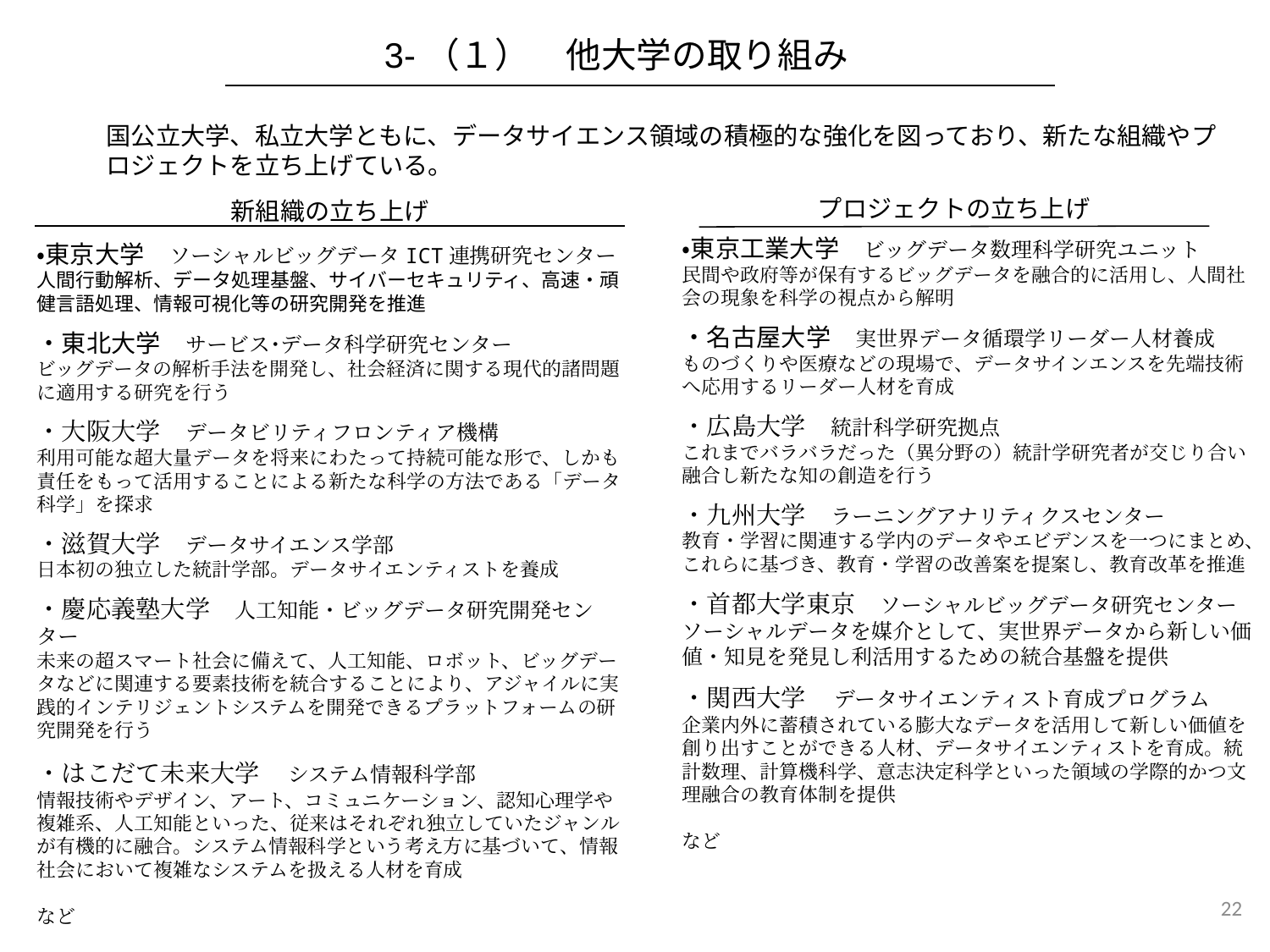

3-（１）　他大学の取り組み
国公立大学、私立大学ともに、データサイエンス領域の積極的な強化を図っており、新たな組織やプロジェクトを立ち上げている。
プロジェクトの立ち上げ
新組織の立ち上げ
・東京工業大学　ビッグデータ数理科学研究ユニット
民間や政府等が保有するビッグデータを融合的に活用し、人間社会の現象を科学の視点から解明

・名古屋大学　実世界データ循環学リーダー人材養成
ものづくりや医療などの現場で、データサインエンスを先端技術へ応用するリーダー人材を育成

・広島大学　統計科学研究拠点
これまでバラバラだった（異分野の）統計学研究者が交じり合い融合し新たな知の創造を行う

・九州大学　ラーニングアナリティクスセンター
教育・学習に関連する学内のデータやエビデンスを一つにまとめ、これらに基づき、教育・学習の改善案を提案し、教育改革を推進

・首都大学東京　ソーシャルビッグデータ研究センター
ソーシャルデータを媒介として、実世界データから新しい価値・知見を発見し利活用するための統合基盤を提供

・関西大学　データサイエンティスト育成プログラム
企業内外に蓄積されている膨大なデータを活用して新しい価値を創り出すことができる人材、データサイエンティストを育成。統計数理、計算機科学、意志決定科学といった領域の学際的かつ文理融合の教育体制を提供

など
・東京大学　ソーシャルビッグデータICT連携研究センター
人間行動解析、データ処理基盤、サイバーセキュリティ、高速・頑健言語処理、情報可視化等の研究開発を推進

・東北大学　サービス･データ科学研究センター
ビッグデータの解析手法を開発し、社会経済に関する現代的諸問題に適用する研究を行う

・大阪大学　データビリティフロンティア機構
利用可能な超大量データを将来にわたって持続可能な形で、しかも責任をもって活用することによる新たな科学の方法である「データ科学」を探求

・滋賀大学　データサイエンス学部
日本初の独立した統計学部。データサイエンティストを養成

・慶応義塾大学　人工知能・ビッグデータ研究開発センター
未来の超スマート社会に備えて、人工知能、ロボット、ビッグデータなどに関連する要素技術を統合することにより、アジャイルに実践的インテリジェントシステムを開発できるプラットフォームの研究開発を行う

・はこだて未来大学　システム情報科学部
情報技術やデザイン、アート、コミュニケーション、認知心理学や複雑系、人工知能といった、従来はそれぞれ独立していたジャンルが有機的に融合。システム情報科学という考え方に基づいて、情報社会において複雑なシステムを扱える人材を育成

など
22